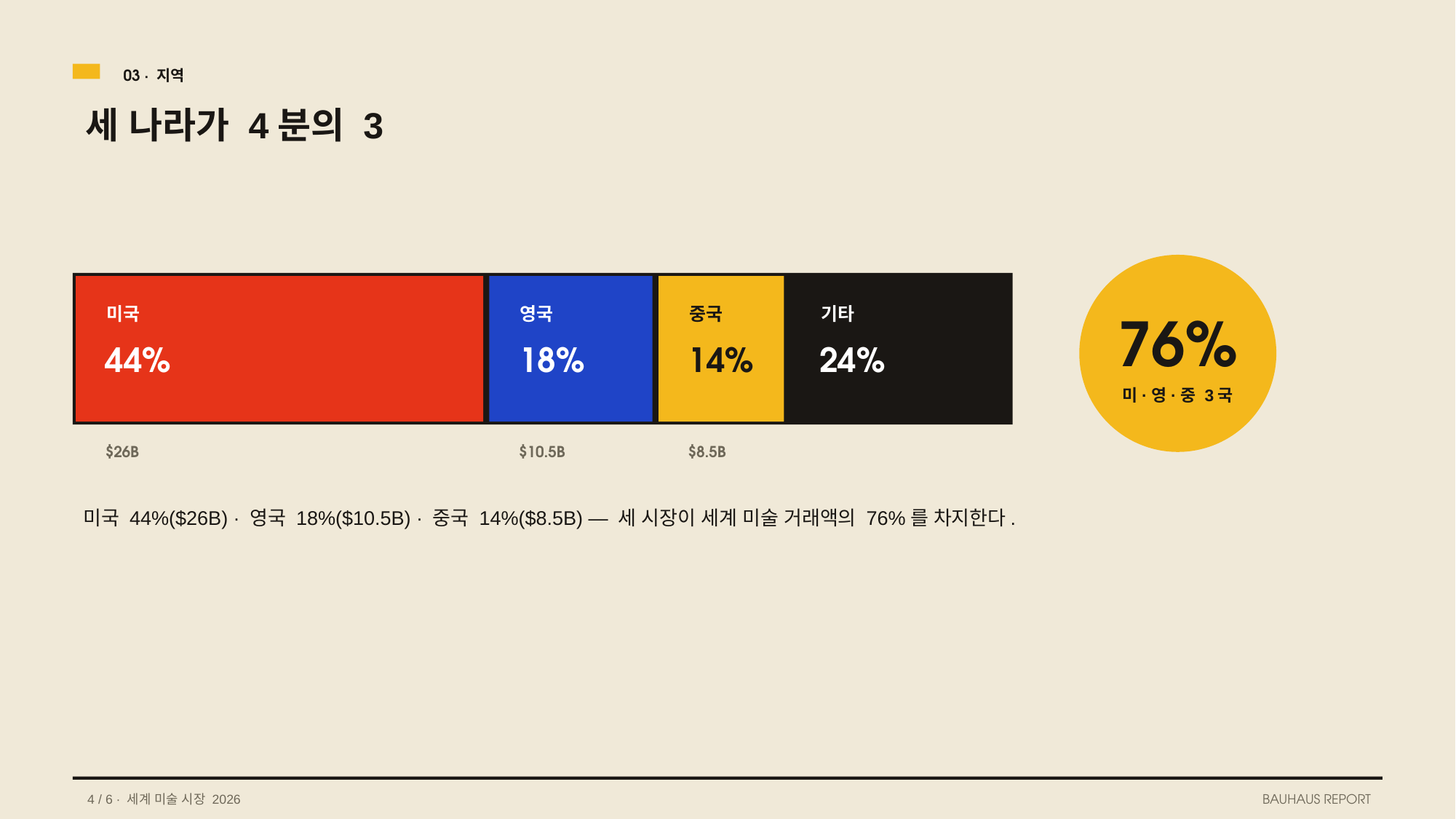

03 · 지역

세 나라가 4분의 3

미국
영국
중국
기타
76%
44%
18%
14%
24%
미·영·중 3국
$26B
$10.5B
$8.5B
미국 44%($26B) · 영국 18%($10.5B) · 중국 14%($8.5B) — 세 시장이 세계 미술 거래액의 76%를 차지한다.

4 / 6 · 세계 미술 시장 2026
BAUHAUS REPORT